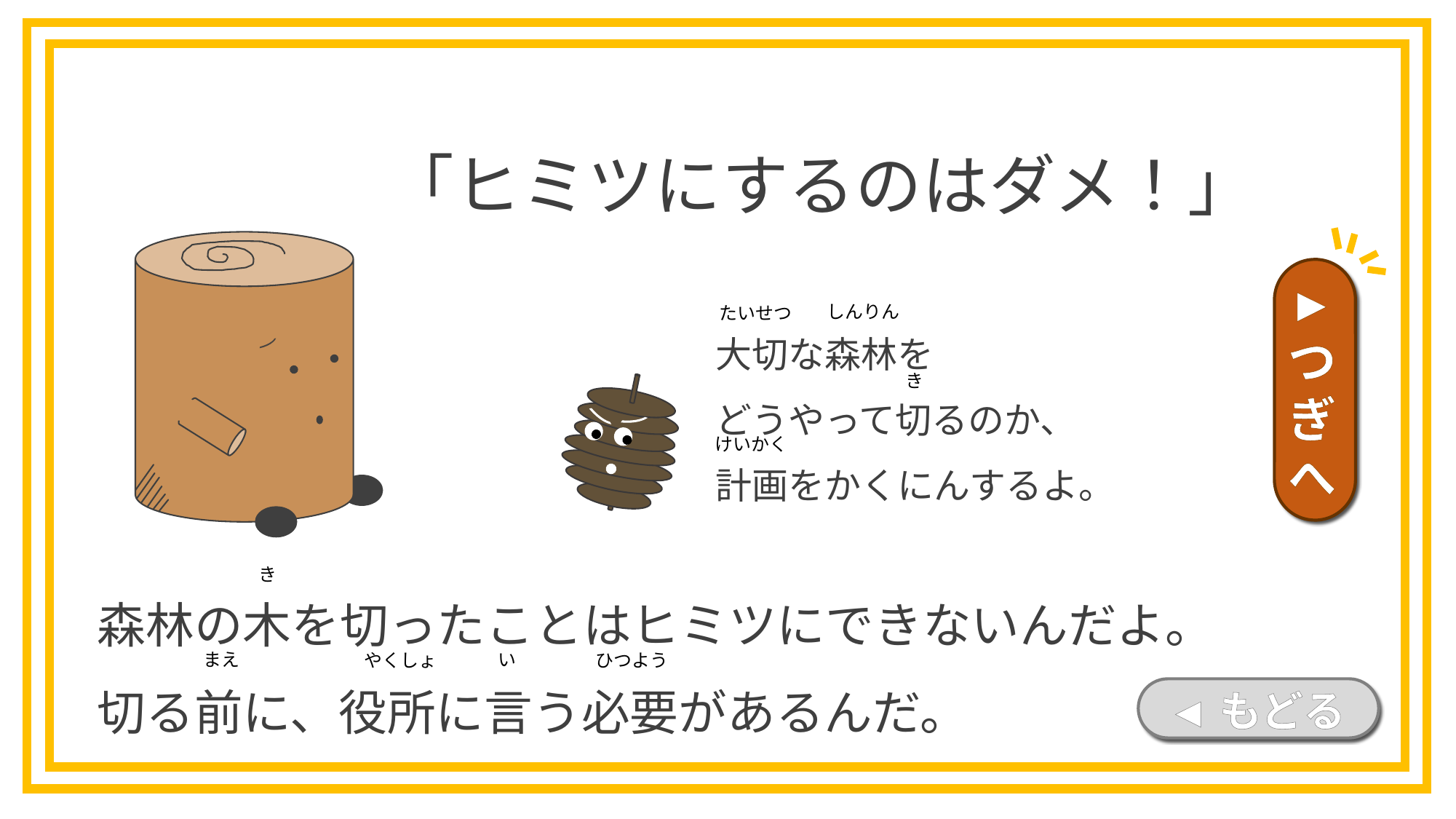

「ヒミツにするのはダメ！」

►つぎへ
しんりん
たいせつ
大切な森林を
どうやって切るのか、
計画をかくにんするよ。

き

けいかく
き
森林の木を切ったことはヒミツにできないんだよ。
切る前に、役所に言う必要があるんだ。
い
まえ
やくしょ
ひつよう
◄もどる